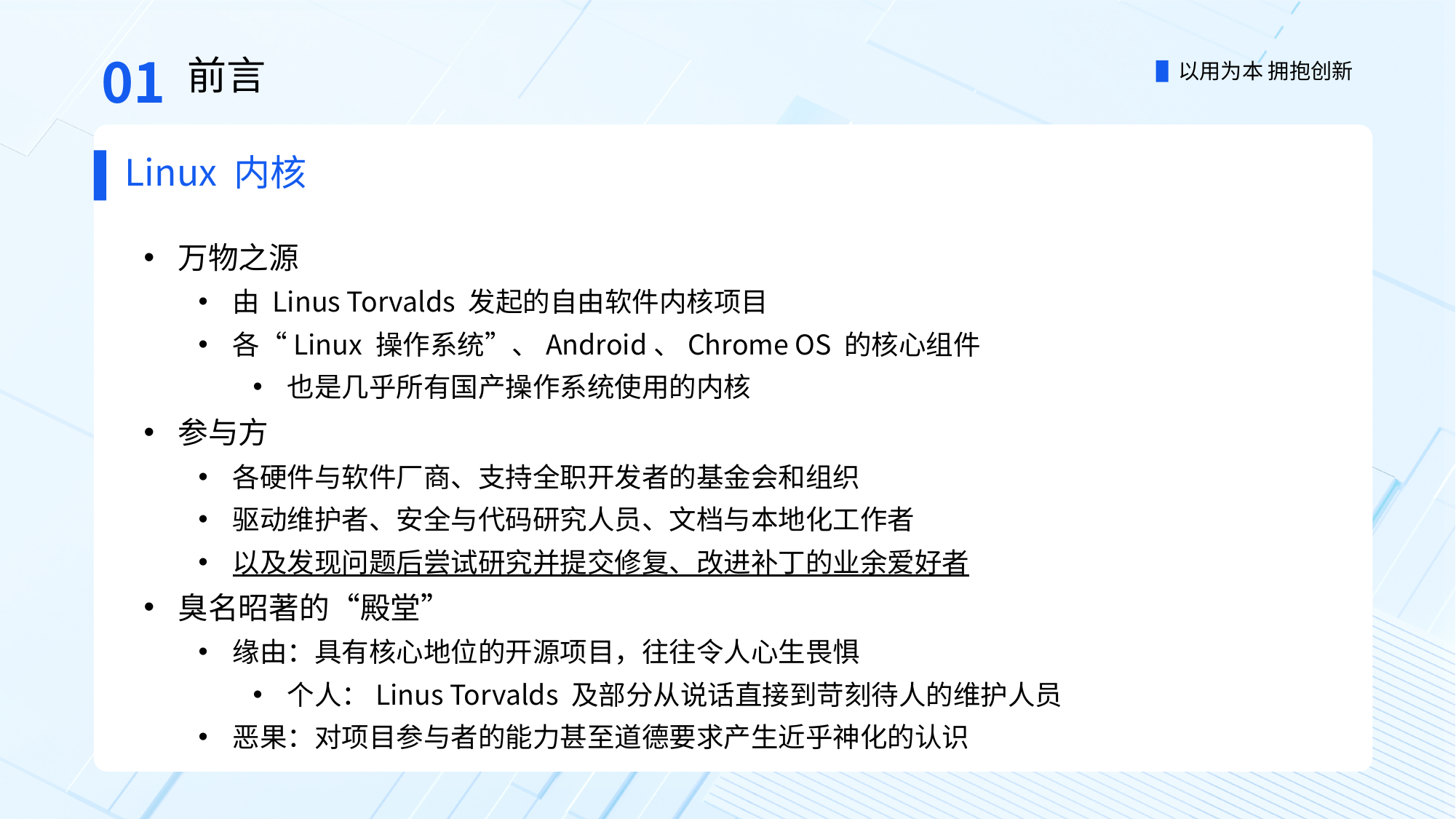

01
前言
Linux 内核
万物之源
由 Linus Torvalds 发起的自由软件内核项目
各“Linux 操作系统”、Android、Chrome OS 的核心组件
也是几乎所有国产操作系统使用的内核
参与方
各硬件与软件厂商、支持全职开发者的基金会和组织
驱动维护者、安全与代码研究人员、文档与本地化工作者
以及发现问题后尝试研究并提交修复、改进补丁的业余爱好者
臭名昭著的“殿堂”
缘由：具有核心地位的开源项目，往往令人心生畏惧
个人：Linus Torvalds 及部分从说话直接到苛刻待人的维护人员
恶果：对项目参与者的能力甚至道德要求产生近乎神化的认识